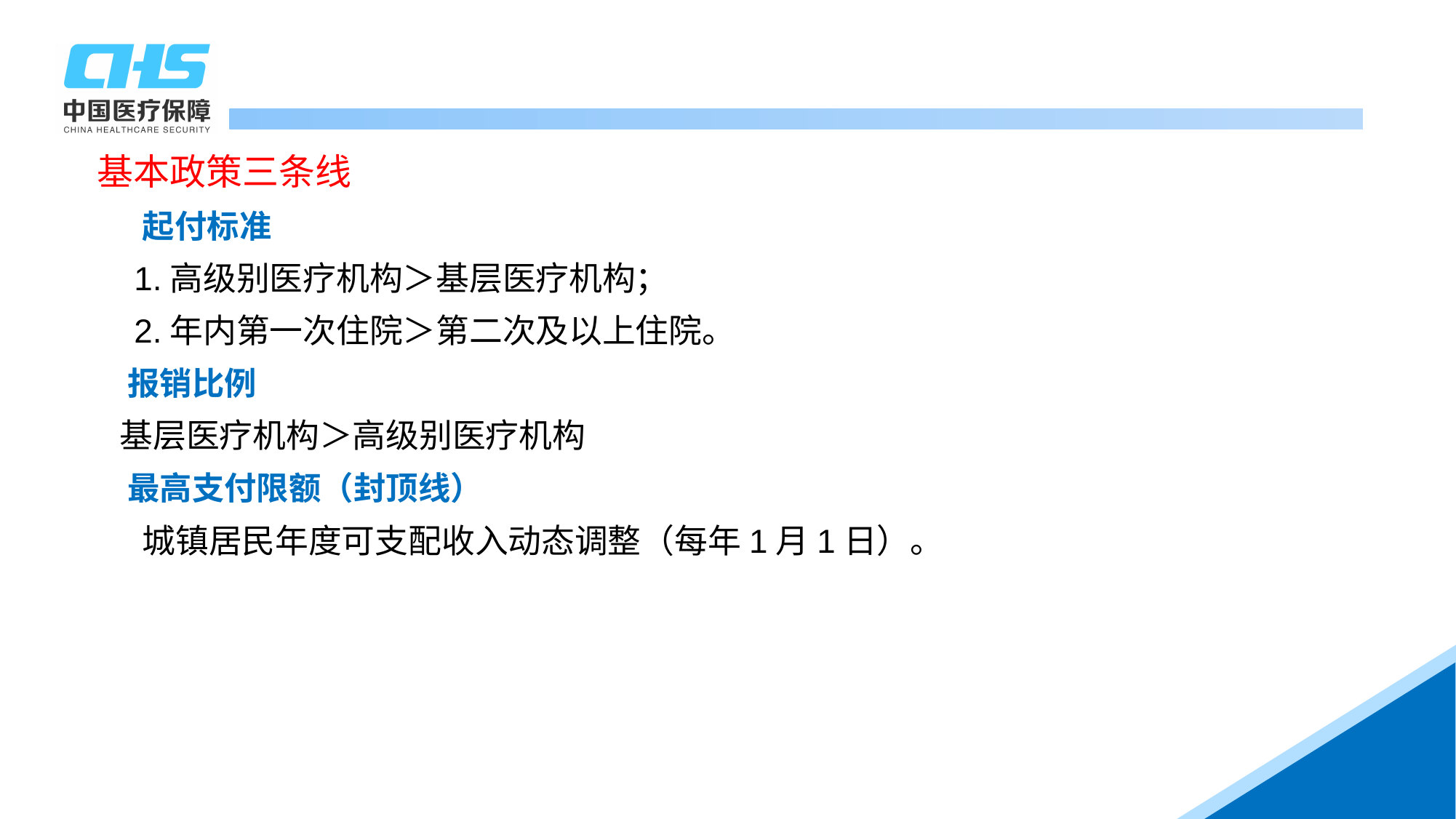

基本政策三条线
     起付标准
    1.高级别医疗机构＞基层医疗机构；
    2.年内第一次住院＞第二次及以上住院。
   报销比例
  基层医疗机构＞高级别医疗机构
   最高支付限额（封顶线）
     城镇居民年度可支配收入动态调整（每年1月1日）。
2